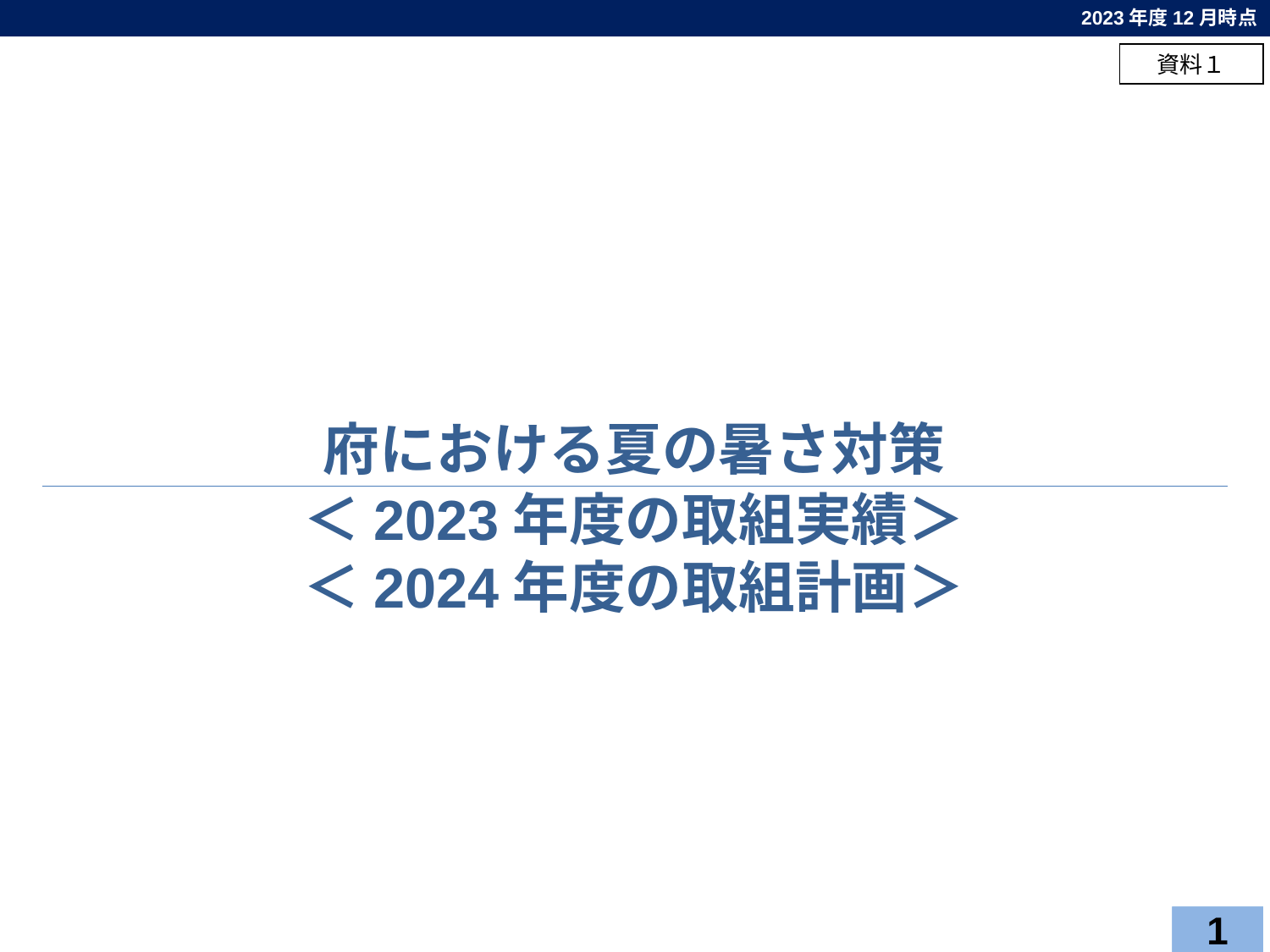

2023年度12月時点
資料１
府における夏の暑さ対策
＜2023年度の取組実績＞
＜2024年度の取組計画＞
１
1